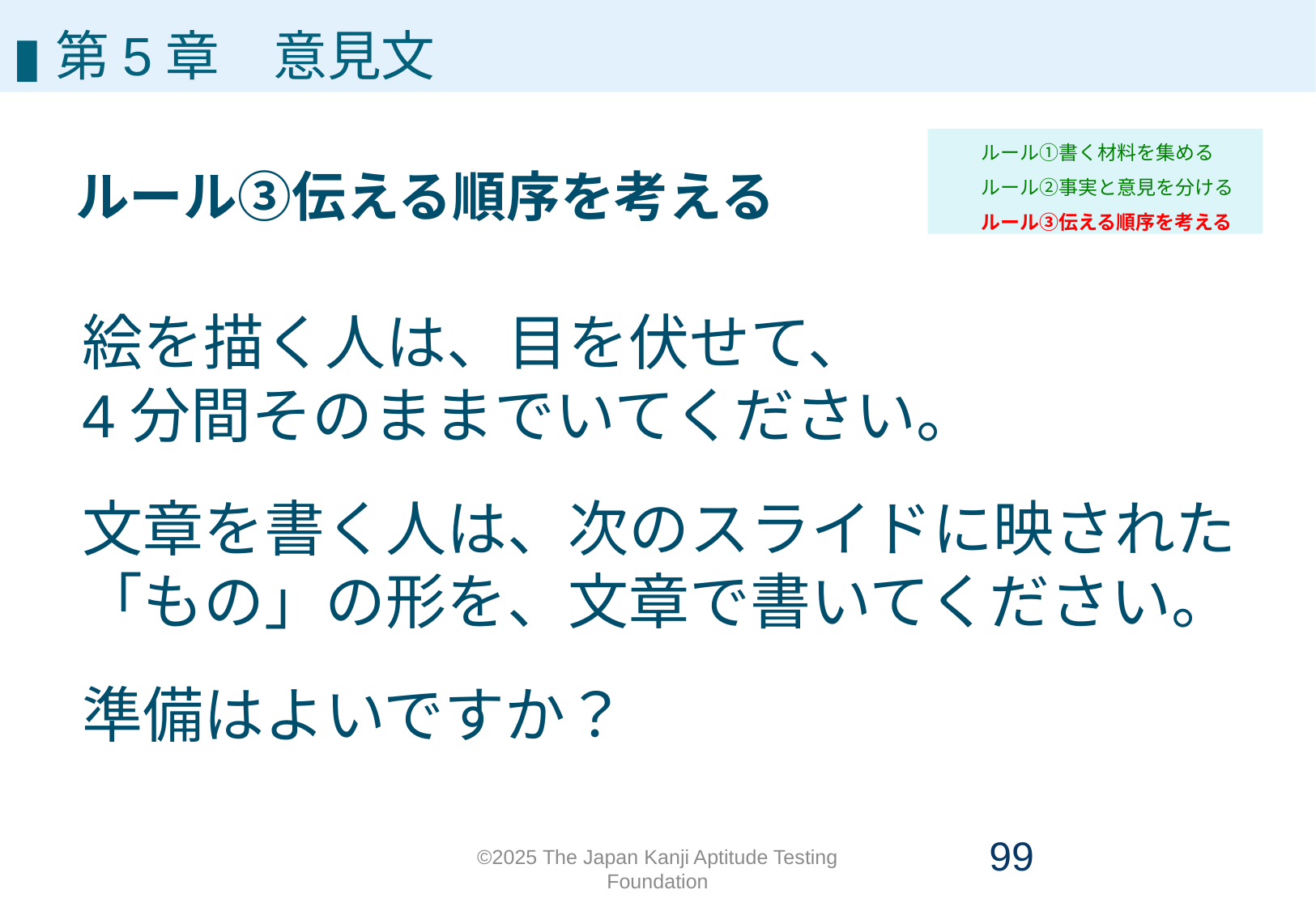

# 第5章
▮第5章　意見文
ルール①書く材料を集める
ルール②事実と意見を分ける
ルール③伝える順序を考える
ルール③伝える順序を考える
絵を描く人は、目を伏せて、
4分間そのままでいてください。

文章を書く人は、次のスライドに映された「もの」の形を、文章で書いてください。

準備はよいですか？
©2025 The Japan Kanji Aptitude Testing Foundation
99